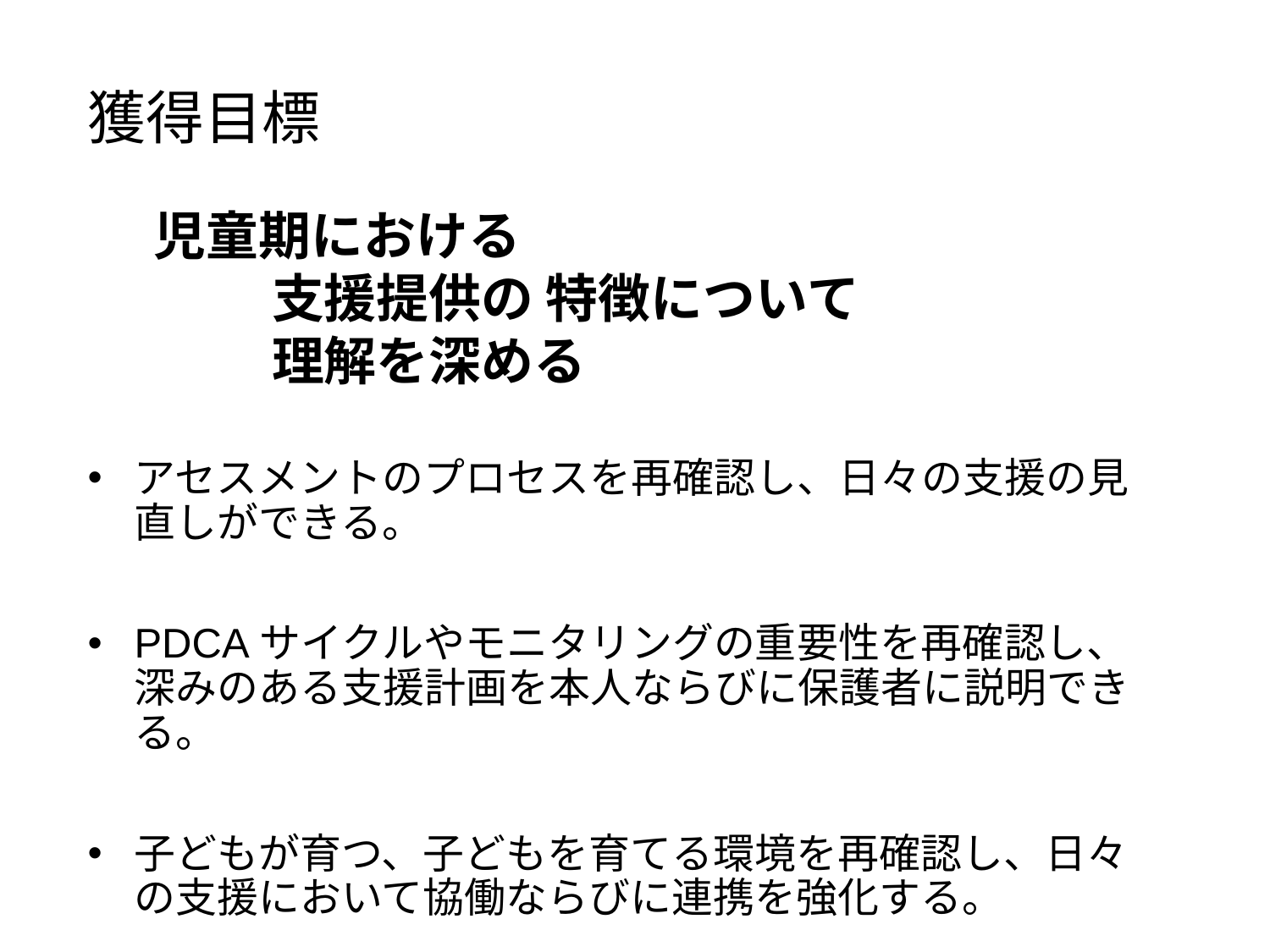

# 獲得目標
児童期における
		支援提供の 特徴について
					理解を深める
アセスメントのプロセスを再確認し、日々の支援の見直しができる。

PDCAサイクルやモニタリングの重要性を再確認し、深みのある支援計画を本人ならびに保護者に説明できる。

子どもが育つ、子どもを育てる環境を再確認し、日々の支援において協働ならびに連携を強化する。